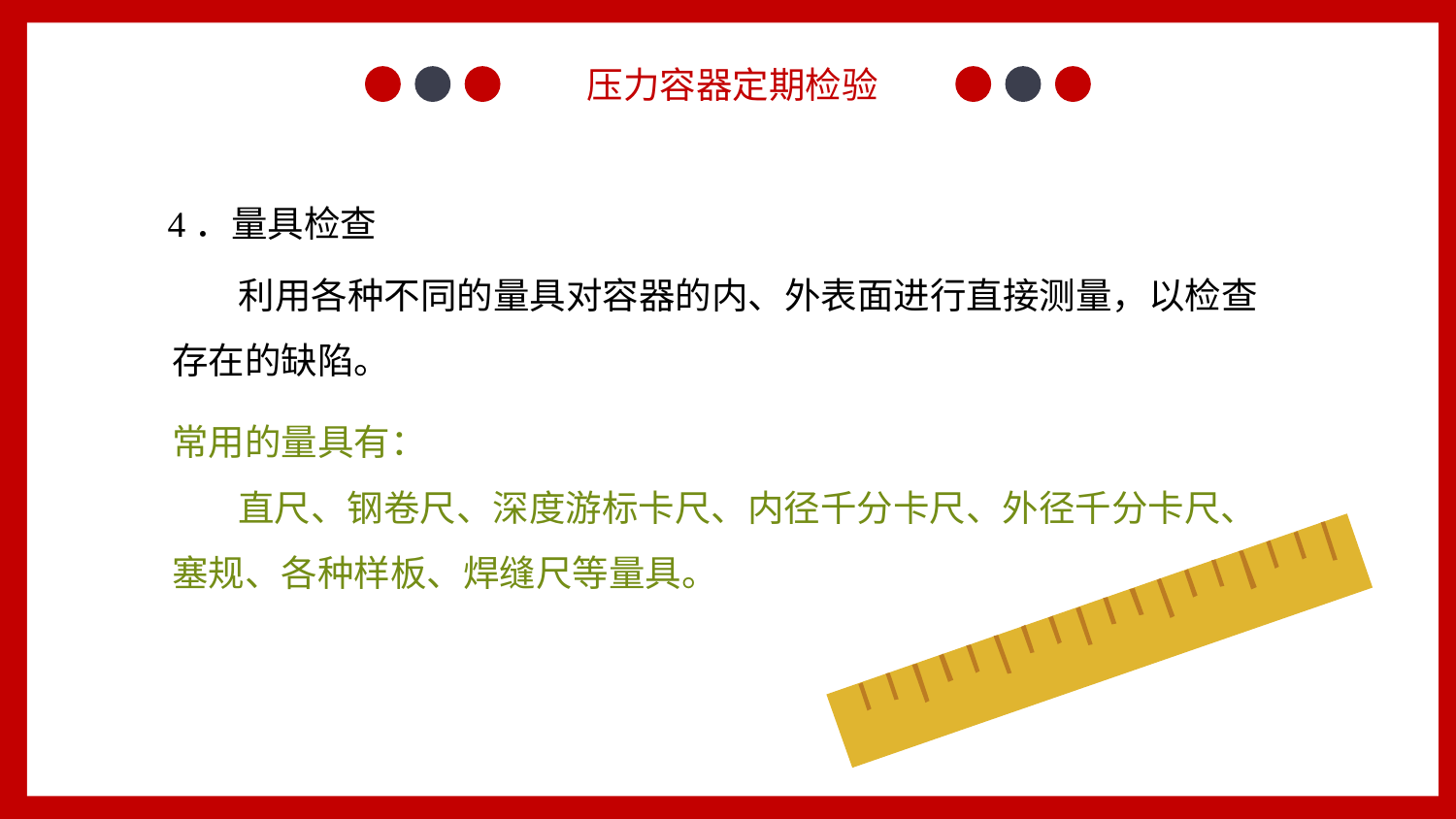

压力容器定期检验

4．量具检查
       利用各种不同的量具对容器的内、外表面进行直接测量，以检查存在的缺陷。

常用的量具有：
       直尺、钢卷尺、深度游标卡尺、内径千分卡尺、外径千分卡尺、塞规、各种样板、焊缝尺等量具。